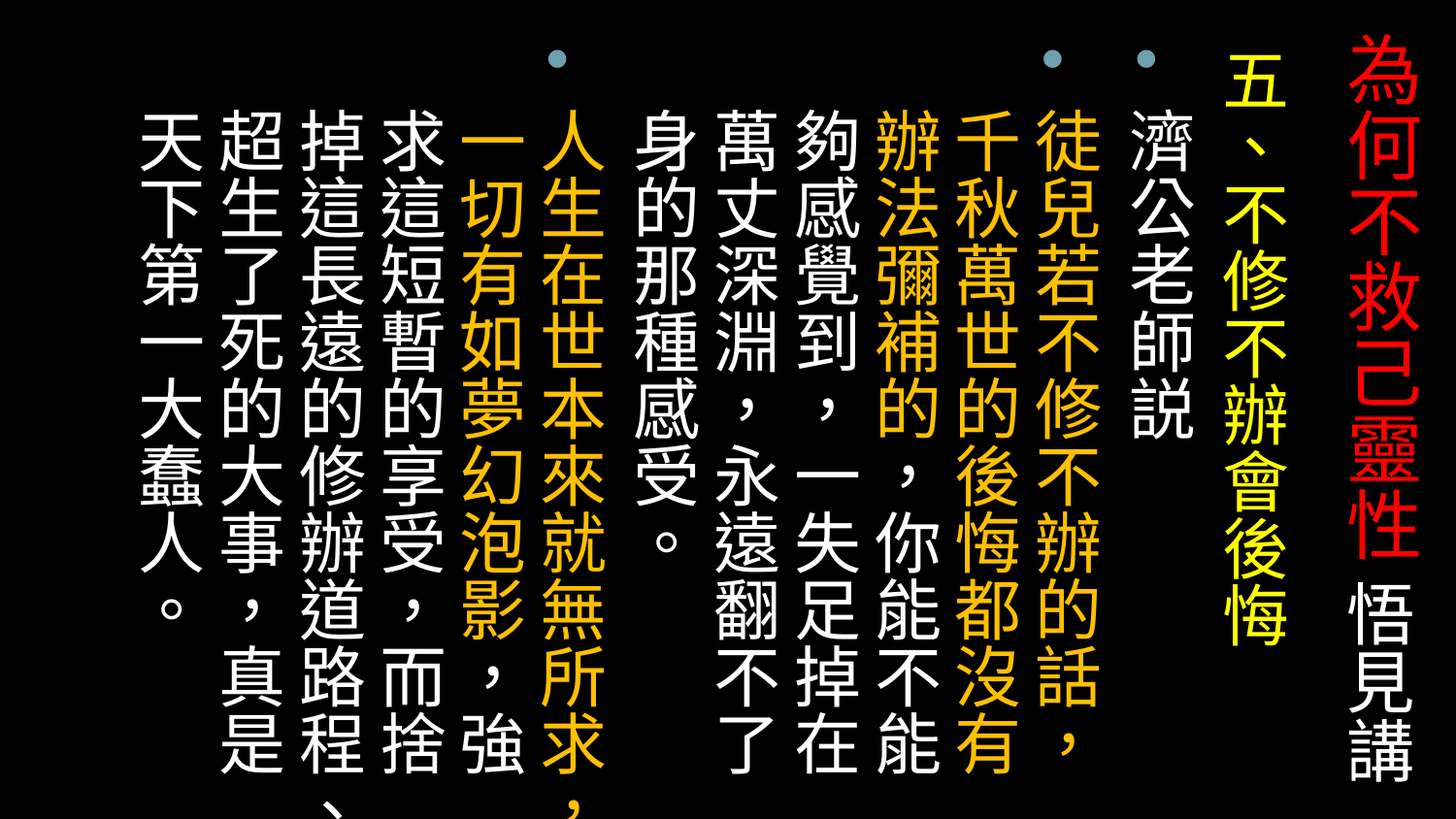

# 為何不救己靈性 悟見講
五、不修不辦會後悔
濟公老師説
徒兒若不修不辦的話，千秋萬世的後悔都沒有辦法彌補的，你能不能夠感覺到，一失足掉在萬丈深淵，永遠翻不了身的那種感受。
人生在世本來就無所求，一切有如夢幻泡影，強求這短暫的享受，而捨掉這長遠的修辦道路程、超生了死的大事，真是天下第一大蠢人。